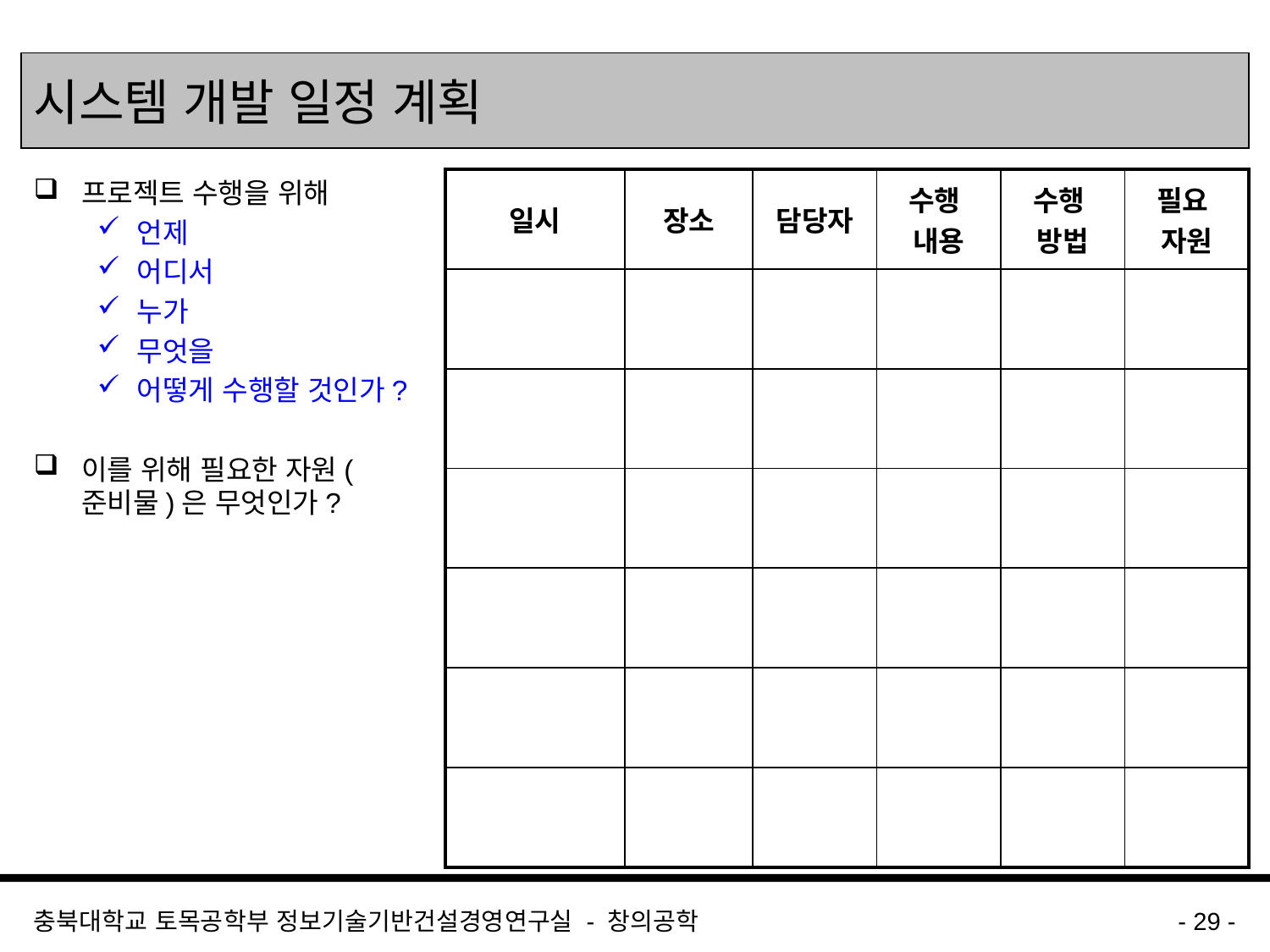

# 시스템 개발 일정 계획
프로젝트 수행을 위해
언제
어디서
누가
무엇을
어떻게 수행할 것인가?

이를 위해 필요한 자원(준비물)은 무엇인가?
| 일시 | 장소 | 담당자 | 수행 내용 | 수행 방법 | 필요 자원 |
| --- | --- | --- | --- | --- | --- |
|  |  |  |  |  |  |
|  |  |  |  |  |  |
|  |  |  |  |  |  |
|  |  |  |  |  |  |
|  |  |  |  |  |  |
|  |  |  |  |  |  |
충북대학교 토목공학부 정보기술기반건설경영연구실 - 창의공학
- 29 -